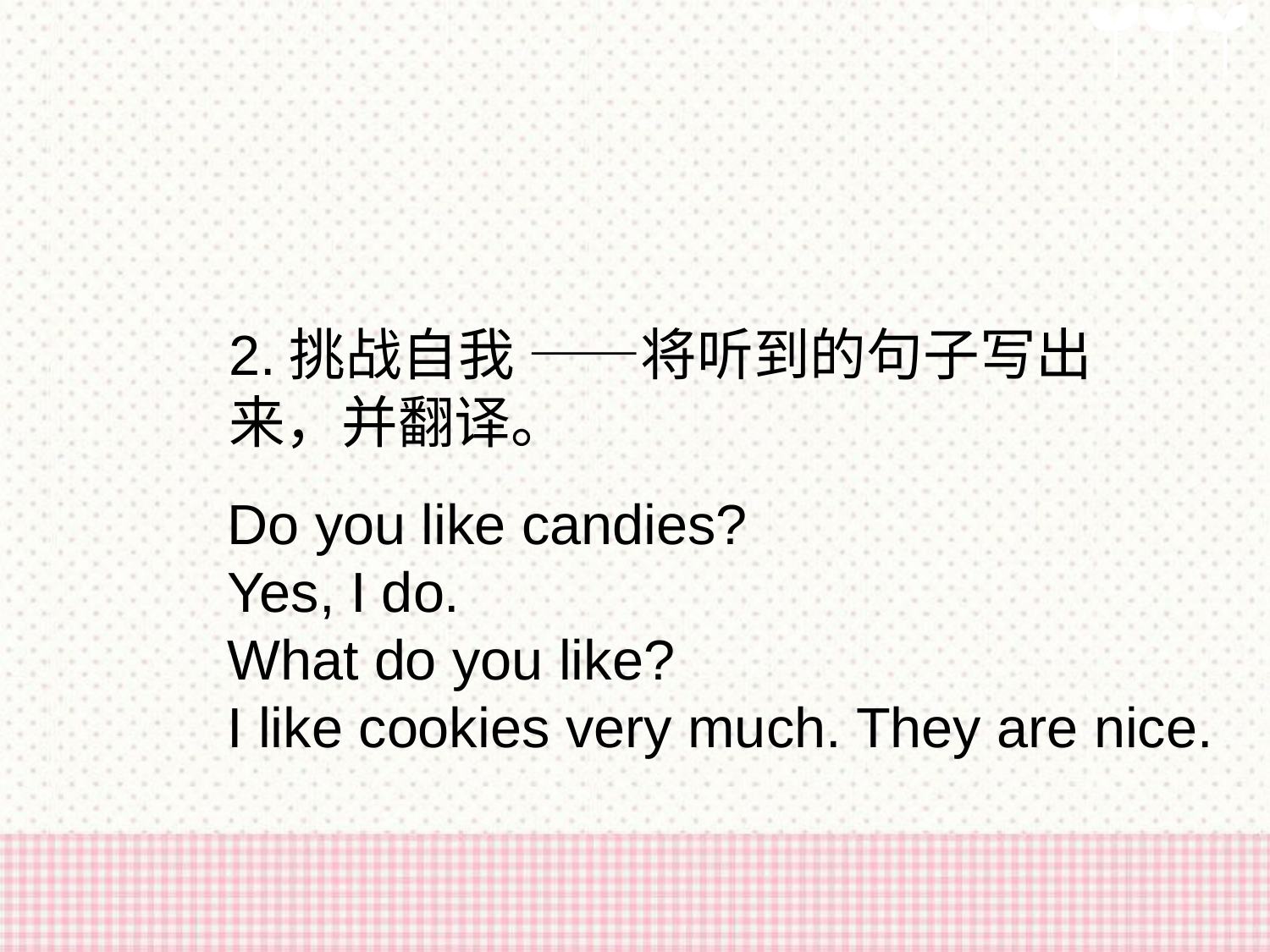

2.挑战自我 ——将听到的句子写出来，并翻译。
Do you like candies?
Yes, I do.
What do you like?
I like cookies very much. They are nice.